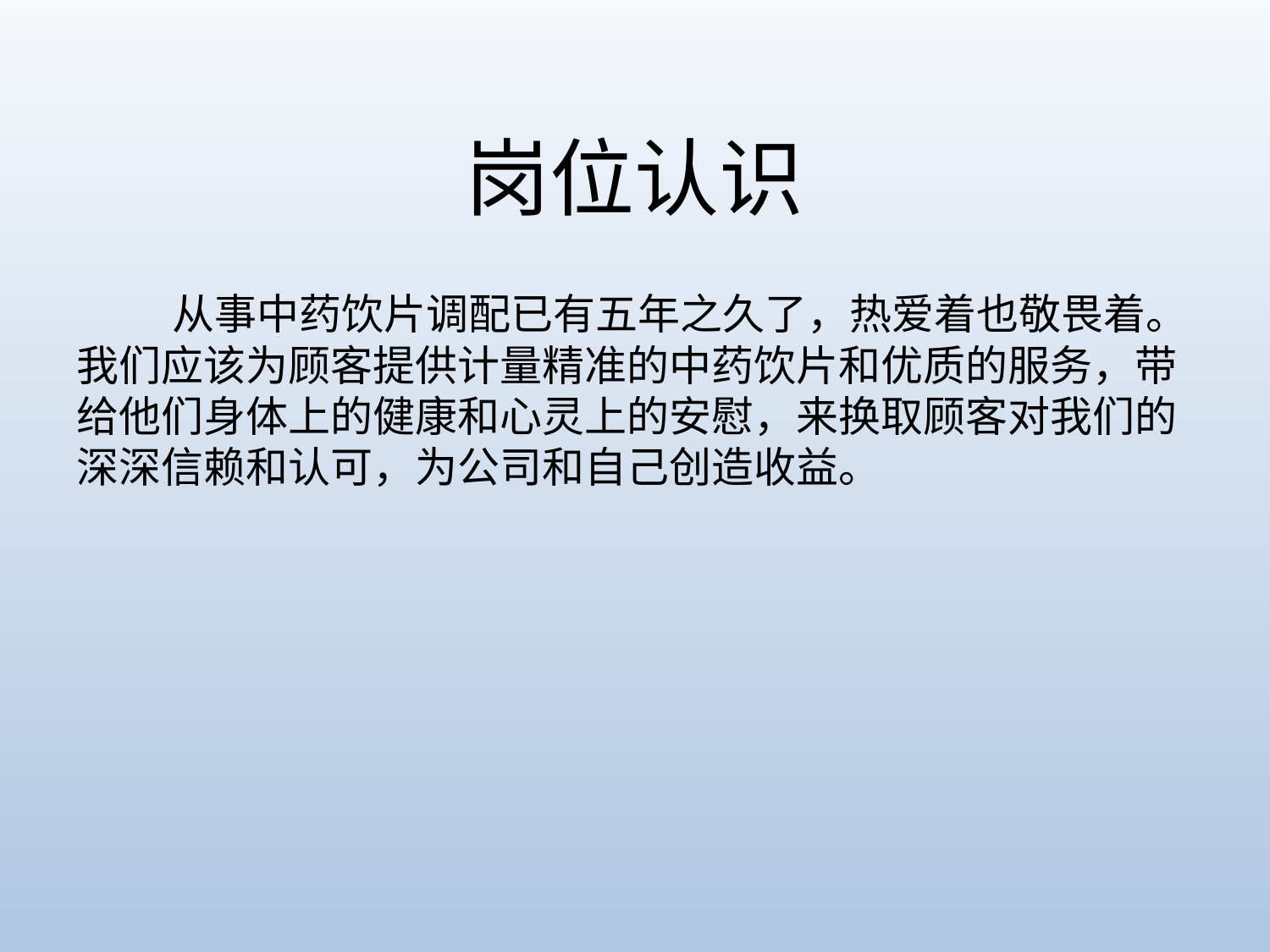

# 岗位认识

         从事中药饮片调配已有五年之久了，热爱着也敬畏着。我们应该为顾客提供计量精准的中药饮片和优质的服务，带给他们身体上的健康和心灵上的安慰，来换取顾客对我们的深深信赖和认可，为公司和自己创造收益。